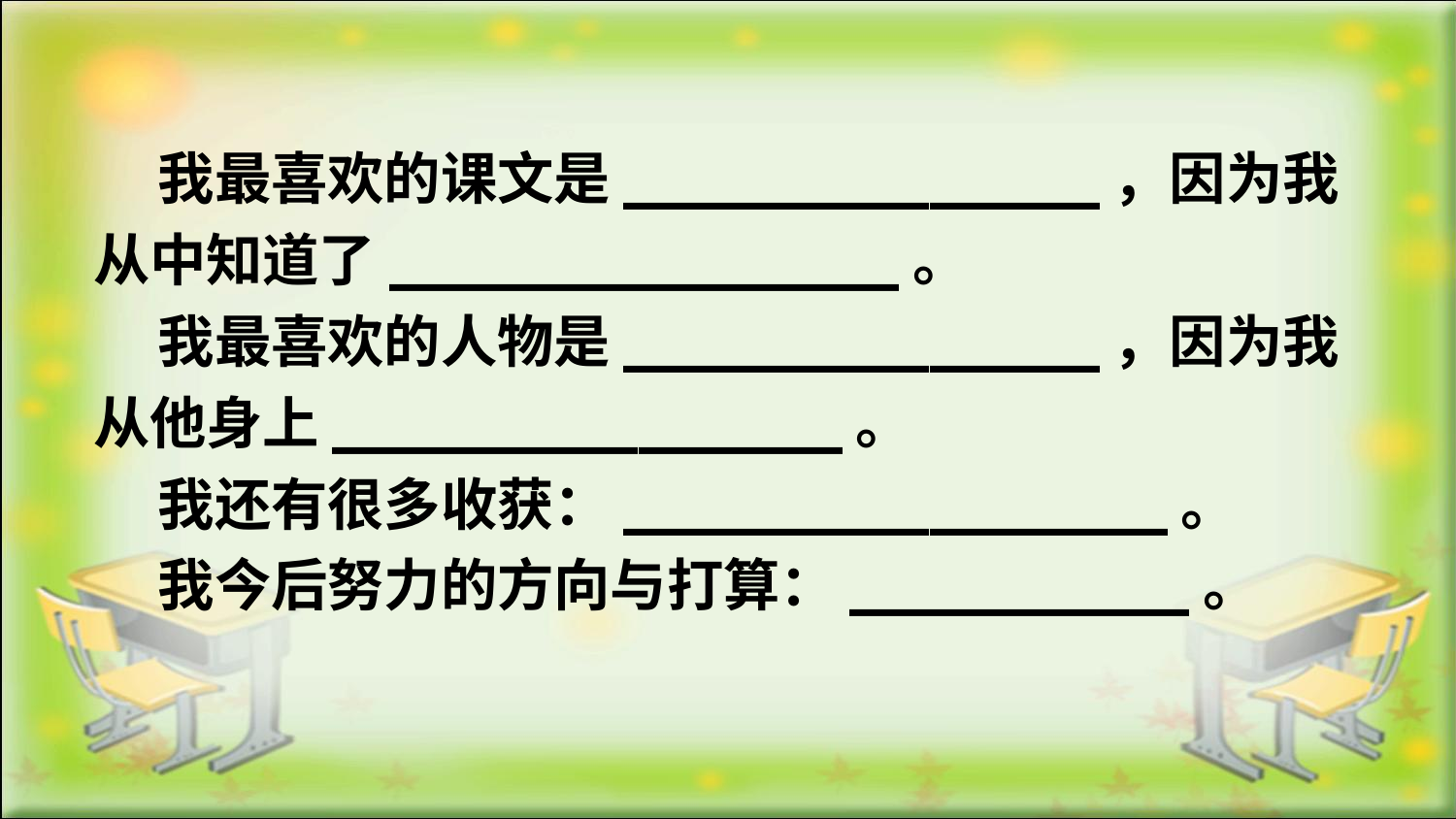

我最喜欢的课文是______________，因为我从中知道了_______________。
    我最喜欢的人物是______________，因为我从他身上_______________。
    我还有很多收获：________________。
    我今后努力的方向与打算：__________。